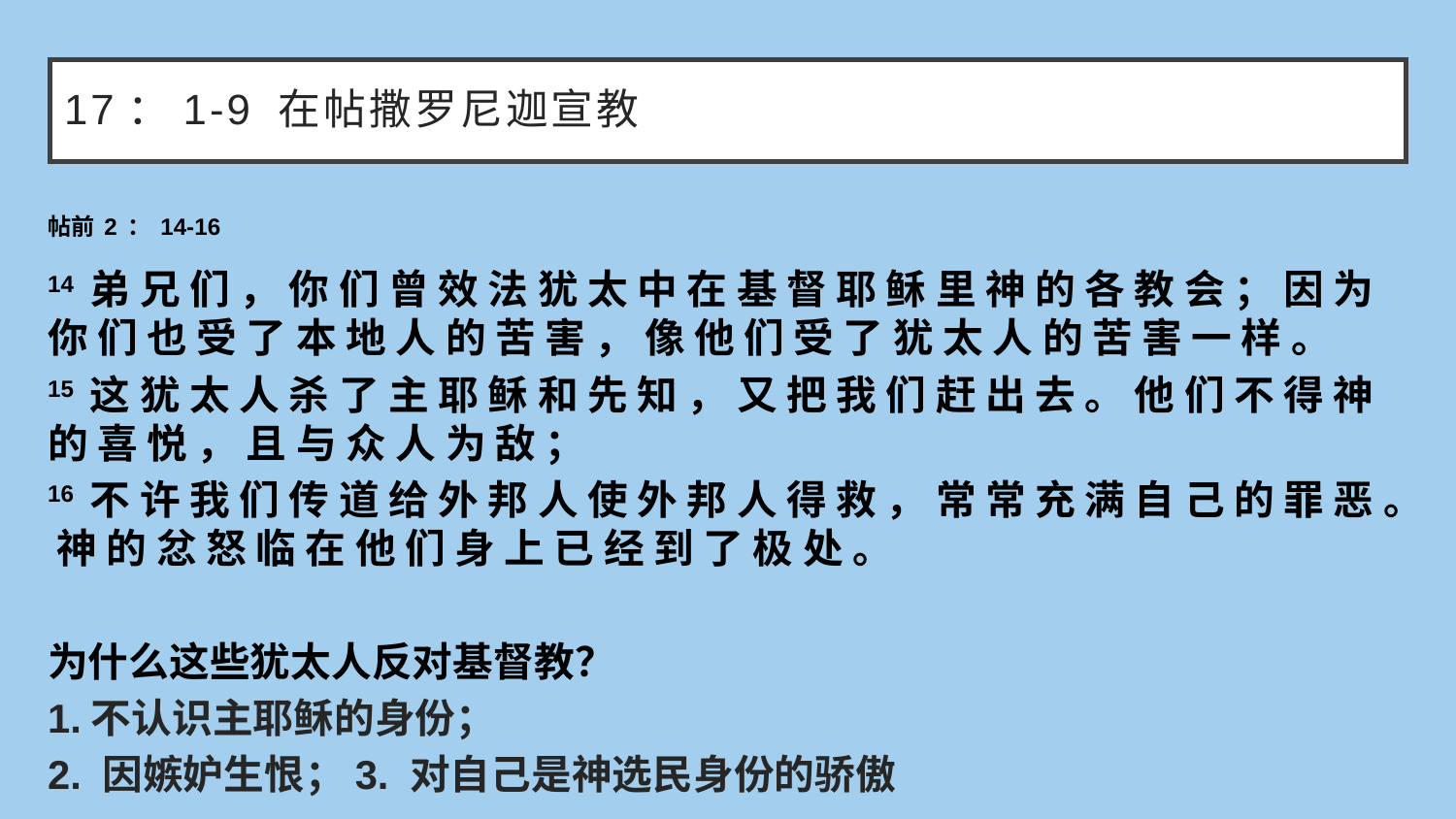

# 17：1-9 在帖撒罗尼迦宣教
帖前2：14-16
14 弟 兄 们 ， 你 们 曾 效 法 犹 太 中 在 基 督 耶 稣 里 神 的 各 教 会 ； 因 为 你 们 也 受 了 本 地 人 的 苦 害 ， 像 他 们 受 了 犹 太 人 的 苦 害 一 样 。
15 这 犹 太 人 杀 了 主 耶 稣 和 先 知 ， 又 把 我 们 赶 出 去 。 他 们 不 得 神 的 喜 悦 ， 且 与 众 人 为 敌 ；
16 不 许 我 们 传 道 给 外 邦 人 使 外 邦 人 得 救 ， 常 常 充 满 自 己 的 罪 恶 。 神 的 忿 怒 临 在 他 们 身 上 已 经 到 了 极 处 。

为什么这些犹太人反对基督教？
1.不认识主耶稣的身份；
2. 因嫉妒生恨；3. 对自己是神选民身份的骄傲